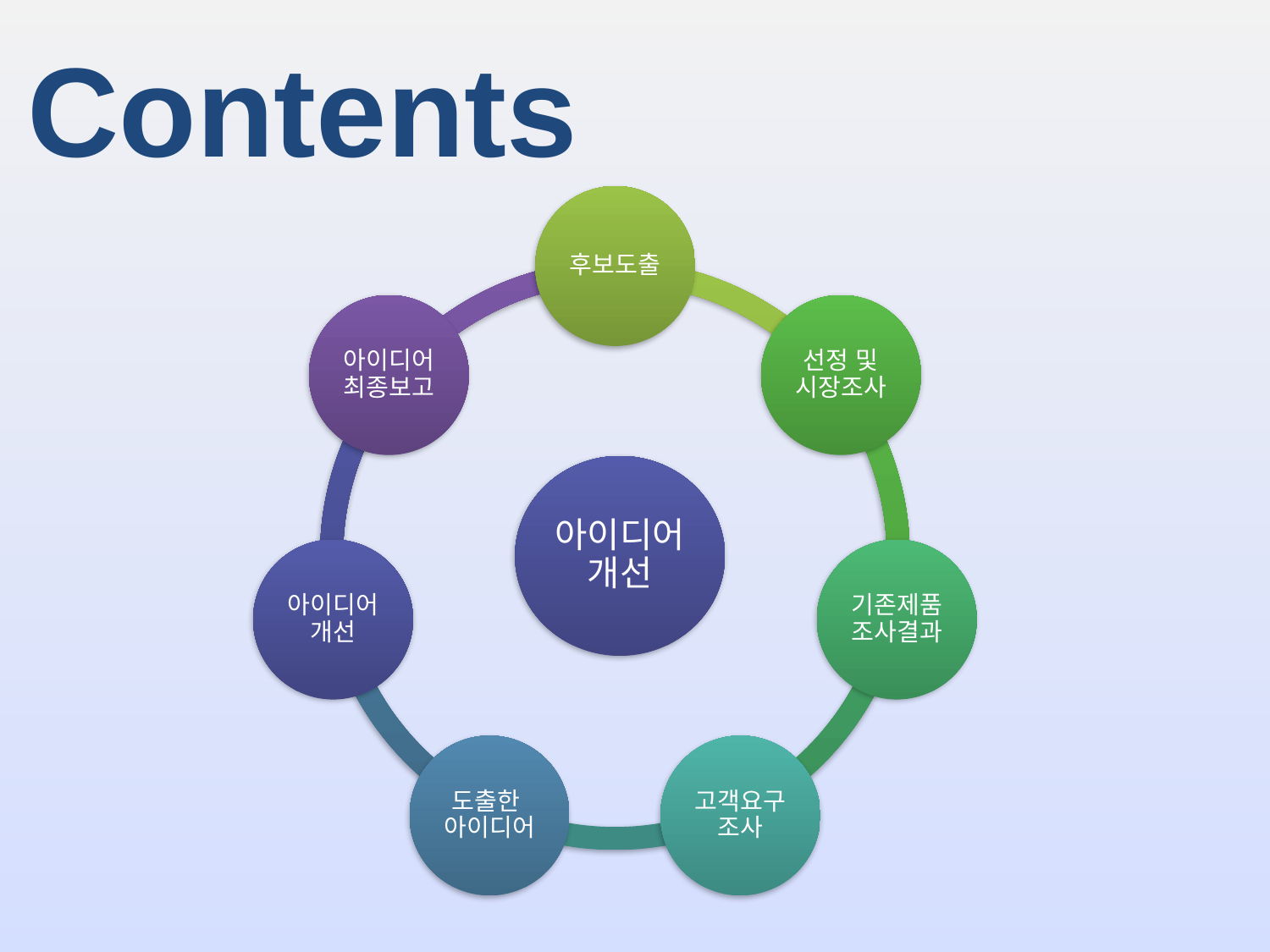

Contents

후보도출

아이디어 최종보고
선정 및 시장조사
아이디어 개선
아이디어 개선
기존제품조사결과
도출한  아이디어
고객요구조사